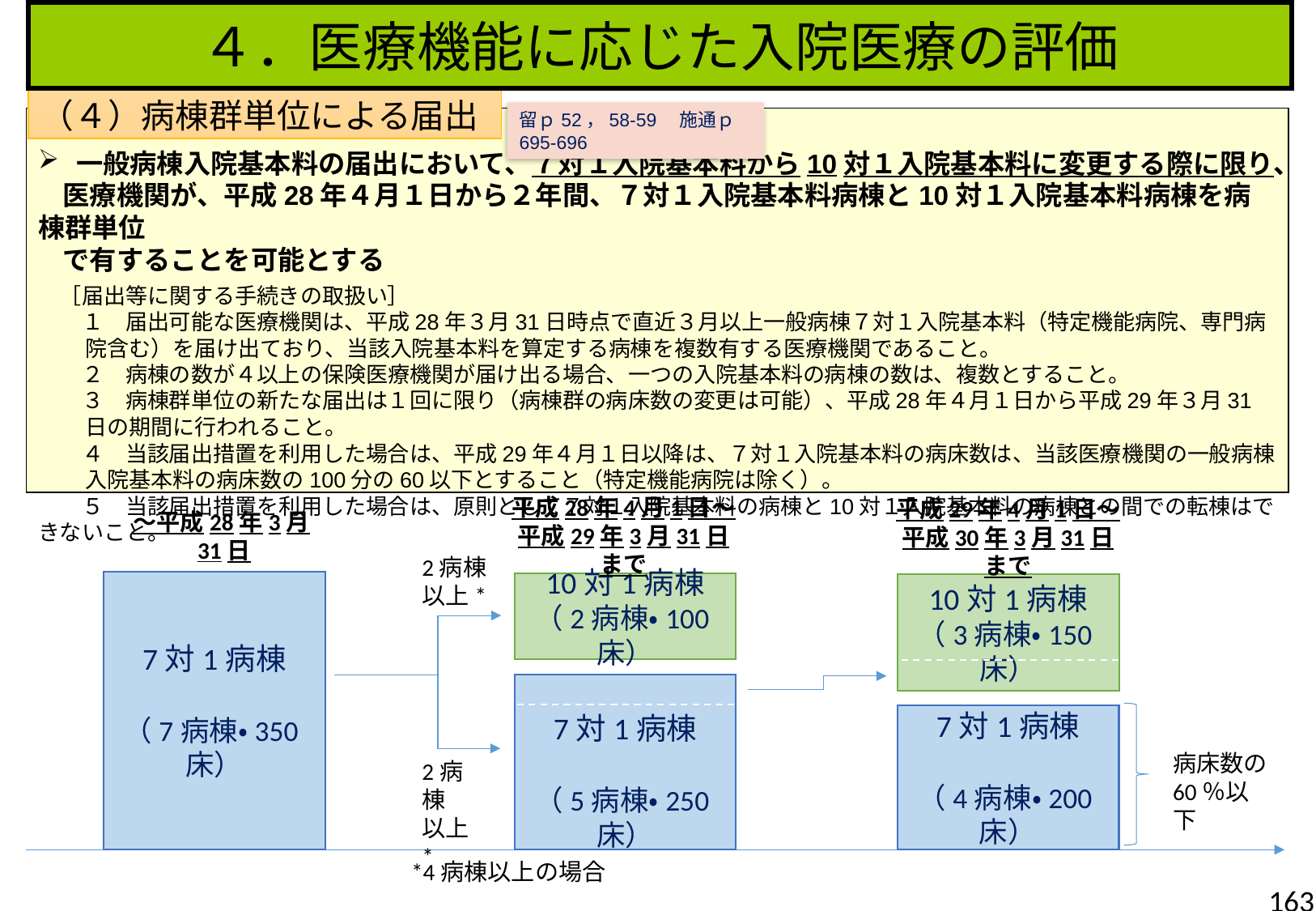

４．医療機能に応じた入院医療の評価
（４）病棟群単位による届出
留ｐ52，58-59　施通ｐ695-696

一般病棟入院基本料の届出において、７対１入院基本料から10対１入院基本料に変更する際に限り、
   医療機関が、平成28年４月１日から２年間、７対１入院基本料病棟と10対１入院基本料病棟を病棟群単位
   で有することを可能とする

　［届出等に関する手続きの取扱い］
　　１　届出可能な医療機関は、平成28年３月31日時点で直近３月以上一般病棟７対１入院基本料（特定機能病院、専門病院含む）を届け出ており、当該入院基本料を算定する病棟を複数有する医療機関であること。
　　２　病棟の数が４以上の保険医療機関が届け出る場合、一つの入院基本料の病棟の数は、複数とすること。
　　３　病棟群単位の新たな届出は１回に限り（病棟群の病床数の変更は可能）、平成28年４月１日から平成29年３月31日の期間に行われること。
　　４　当該届出措置を利用した場合は、平成29年４月１日以降は、７対１入院基本料の病床数は、当該医療機関の一般病棟入院基本料の病床数の100分の60以下とすること（特定機能病院は除く）。
　　５　当該届出措置を利用した場合は、原則として７対１入院基本料の病棟と10対１入院基本料の病棟との間での転棟はできないこと。
平成28年4月1日～
平成29年3月31日まで
平成29年4月1日～
平成30年3月31日まで
～平成28年3月31日
2病棟
以上*
7対1病棟

（7病棟・350床）
10対1病棟
（2病棟・100床）
10対1病棟
（3病棟・150床）

7対1病棟

（5病棟・250床）

7対1病棟

（4病棟・200床）
病床数の60％以下
2病棟
以上*
*4病棟以上の場合
163